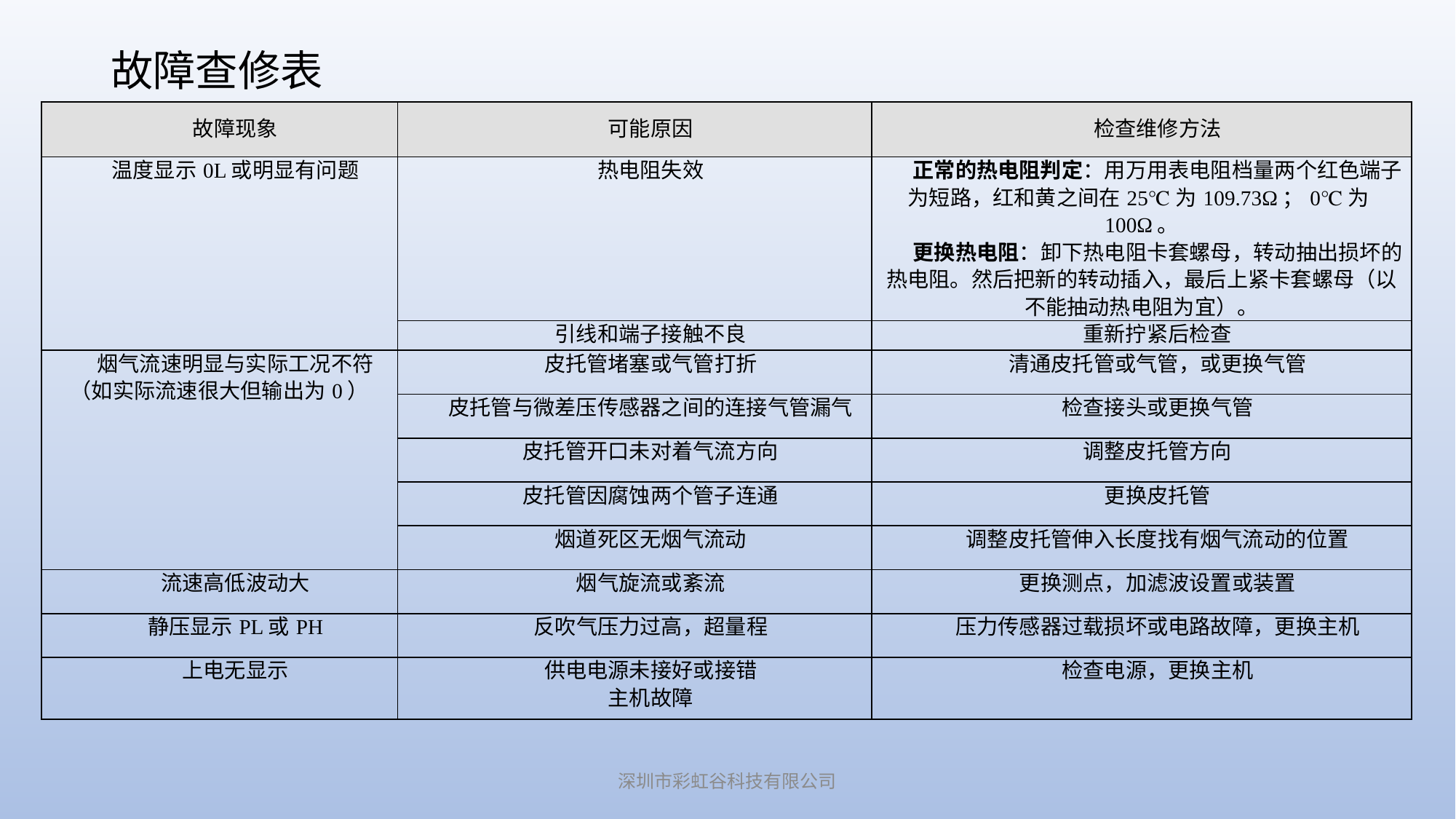

# 故障查修表
| 故障现象 | 可能原因 | 检查维修方法 |
| --- | --- | --- |
| 温度显示0L或明显有问题 | 热电阻失效 | 正常的热电阻判定：用万用表电阻档量两个红色端子为短路，红和黄之间在25℃为109.73Ω；0℃为100Ω。 更换热电阻：卸下热电阻卡套螺母，转动抽出损坏的热电阻。然后把新的转动插入，最后上紧卡套螺母（以不能抽动热电阻为宜）。 |
|  | 引线和端子接触不良 | 重新拧紧后检查 |
| 烟气流速明显与实际工况不符（如实际流速很大但输出为0） | 皮托管堵塞或气管打折 | 清通皮托管或气管，或更换气管 |
|  | 皮托管与微差压传感器之间的连接气管漏气 | 检查接头或更换气管 |
|  | 皮托管开口未对着气流方向 | 调整皮托管方向 |
|  | 皮托管因腐蚀两个管子连通 | 更换皮托管 |
|  | 烟道死区无烟气流动 | 调整皮托管伸入长度找有烟气流动的位置 |
| 流速高低波动大 | 烟气旋流或紊流 | 更换测点，加滤波设置或装置 |
| 静压显示PL或PH | 反吹气压力过高，超量程 | 压力传感器过载损坏或电路故障，更换主机 |
| 上电无显示 | 供电电源未接好或接错 主机故障 | 检查电源，更换主机 |
深圳市彩虹谷科技有限公司
23